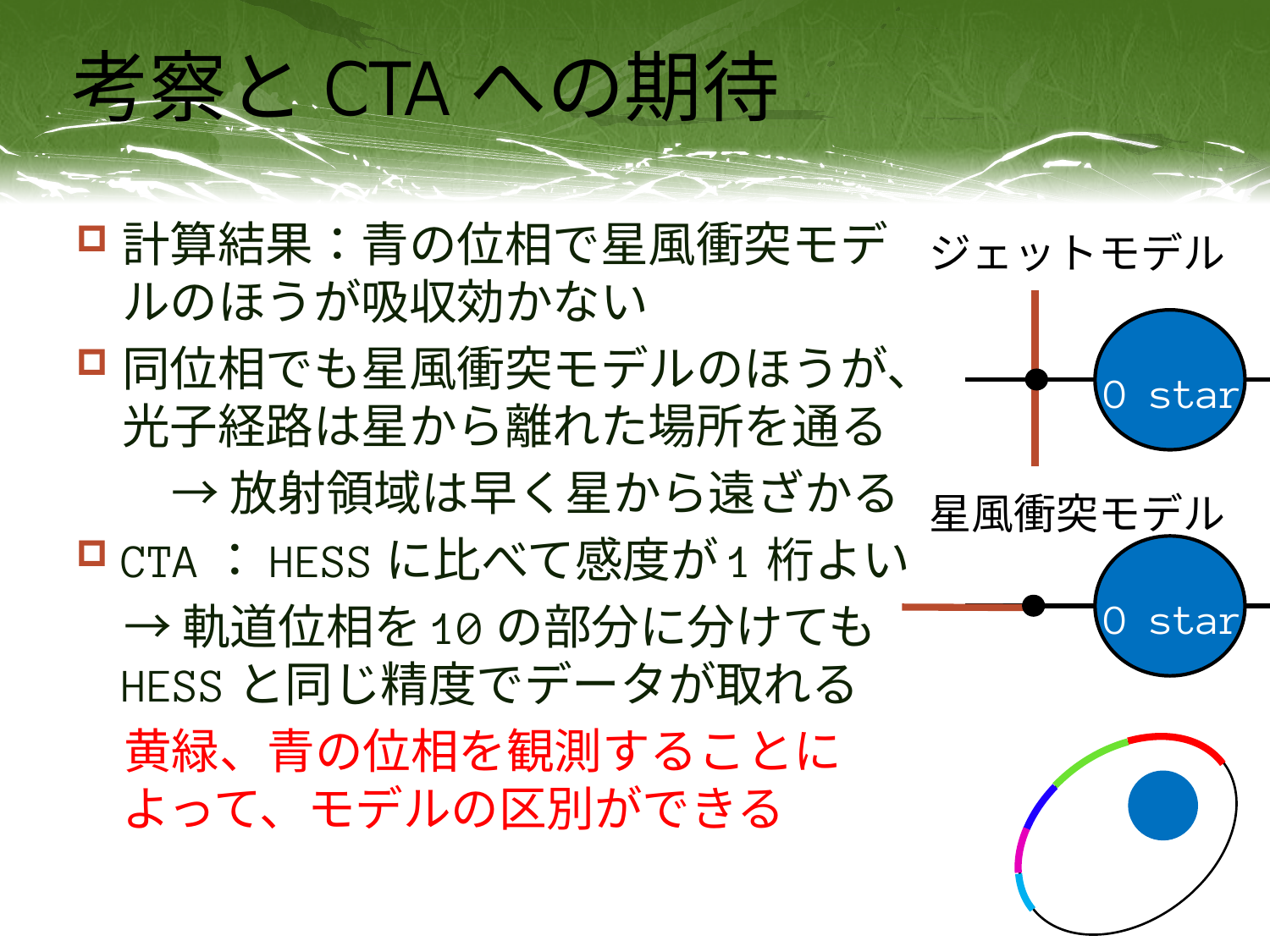

# 考察とCTAへの期待
計算結果：青の位相で星風衝突モデルのほうが吸収効かない
同位相でも星風衝突モデルのほうが、光子経路は星から離れた場所を通る
　　→ 放射領域は早く星から遠ざかる
CTA：HESSに比べて感度が1桁よい
　→ 軌道位相を10の部分に分けてもHESSと同じ精度でデータが取れる
　黄緑、青の位相を観測することによって、モデルの区別ができる
ジェットモデル

O star

星風衝突モデル

O star